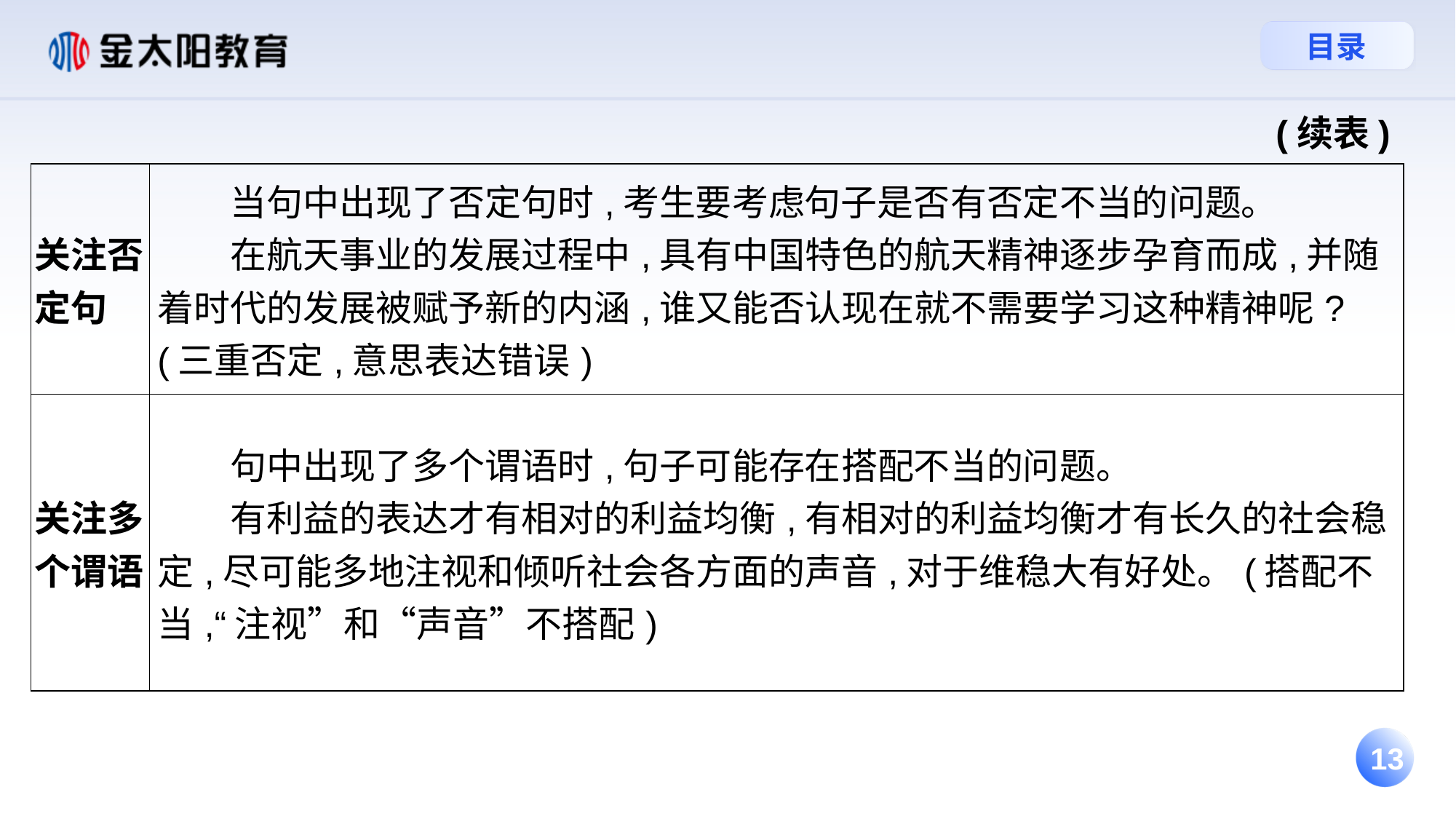

(续表)
| 关注否定句 | 当句中出现了否定句时,考生要考虑句子是否有否定不当的问题。 在航天事业的发展过程中,具有中国特色的航天精神逐步孕育而成,并随着时代的发展被赋予新的内涵,谁又能否认现在就不需要学习这种精神呢?(三重否定,意思表达错误) |
| --- | --- |
| 关注多个谓语 | 句中出现了多个谓语时,句子可能存在搭配不当的问题。 有利益的表达才有相对的利益均衡,有相对的利益均衡才有长久的社会稳定,尽可能多地注视和倾听社会各方面的声音,对于维稳大有好处。(搭配不当,“注视”和“声音”不搭配) |